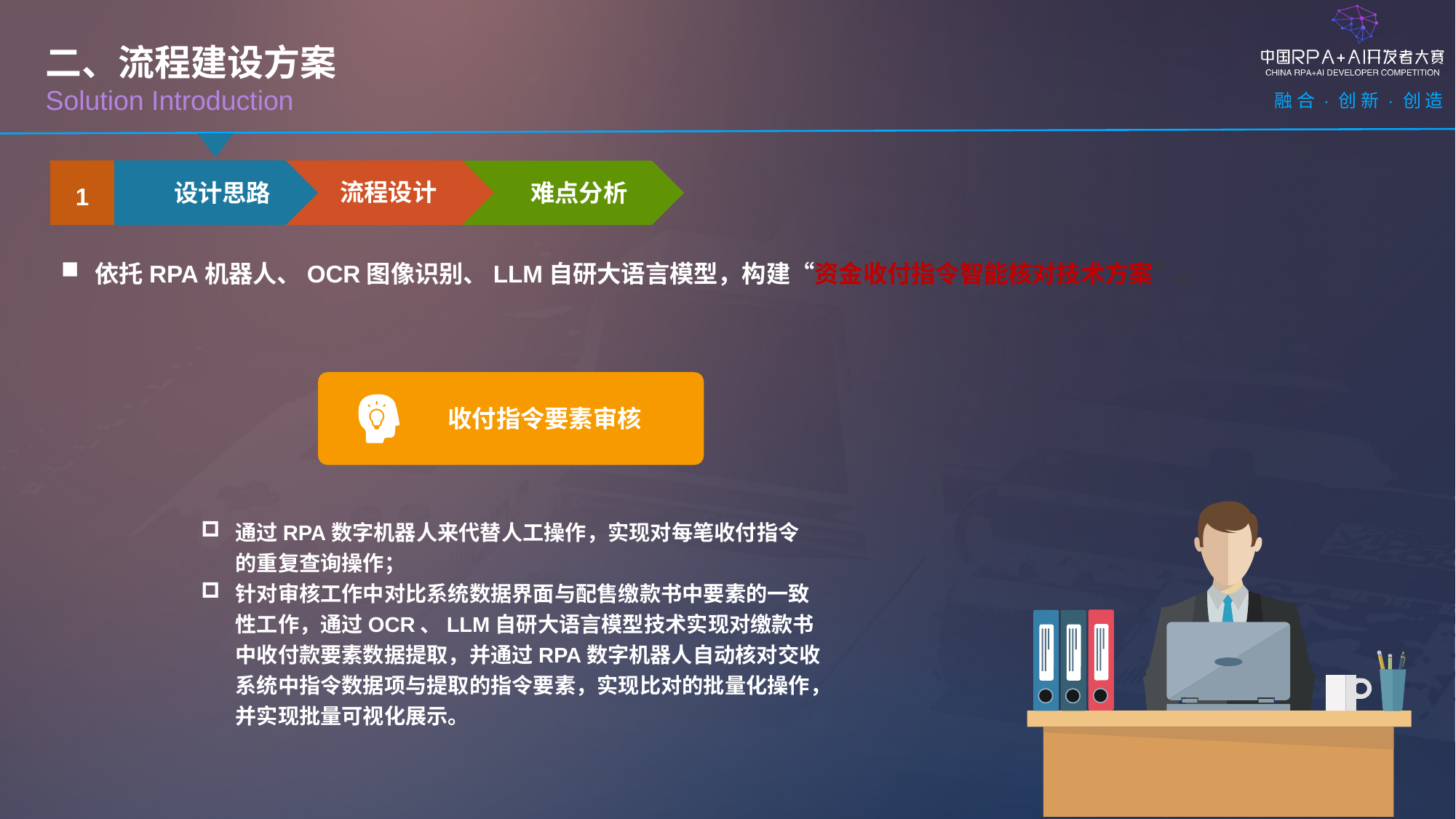

二、流程建设方案
Solution Introduction

1

设计思路

流程设计

难点分析
依托RPA机器人、OCR图像识别、LLM自研大语言模型，构建“资金收付指令智能核对技术方案”。

收付指令要素审核

通过RPA数字机器人来代替人工操作，实现对每笔收付指令的重复查询操作；
针对审核工作中对比系统数据界面与配售缴款书中要素的一致性工作，通过OCR、LLM自研大语言模型技术实现对缴款书中收付款要素数据提取，并通过RPA数字机器人自动核对交收系统中指令数据项与提取的指令要素，实现比对的批量化操作，并实现批量可视化展示。